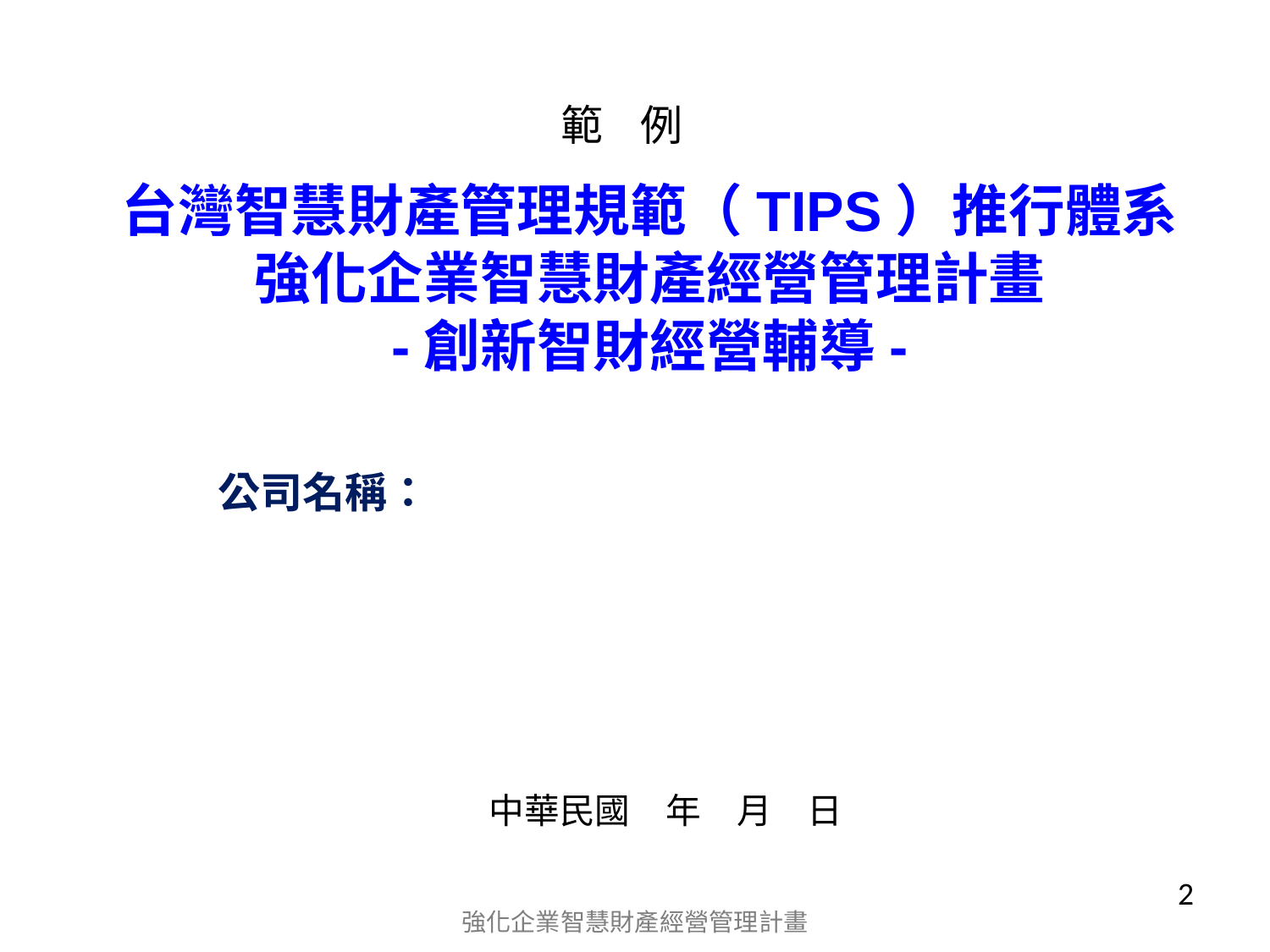

範    例
台灣智慧財產管理規範（TIPS）推行體系
強化企業智慧財產經營管理計畫
-創新智財經營輔導-
公司名稱：
中華民國　年　月　日
2
強化企業智慧財產經營管理計畫